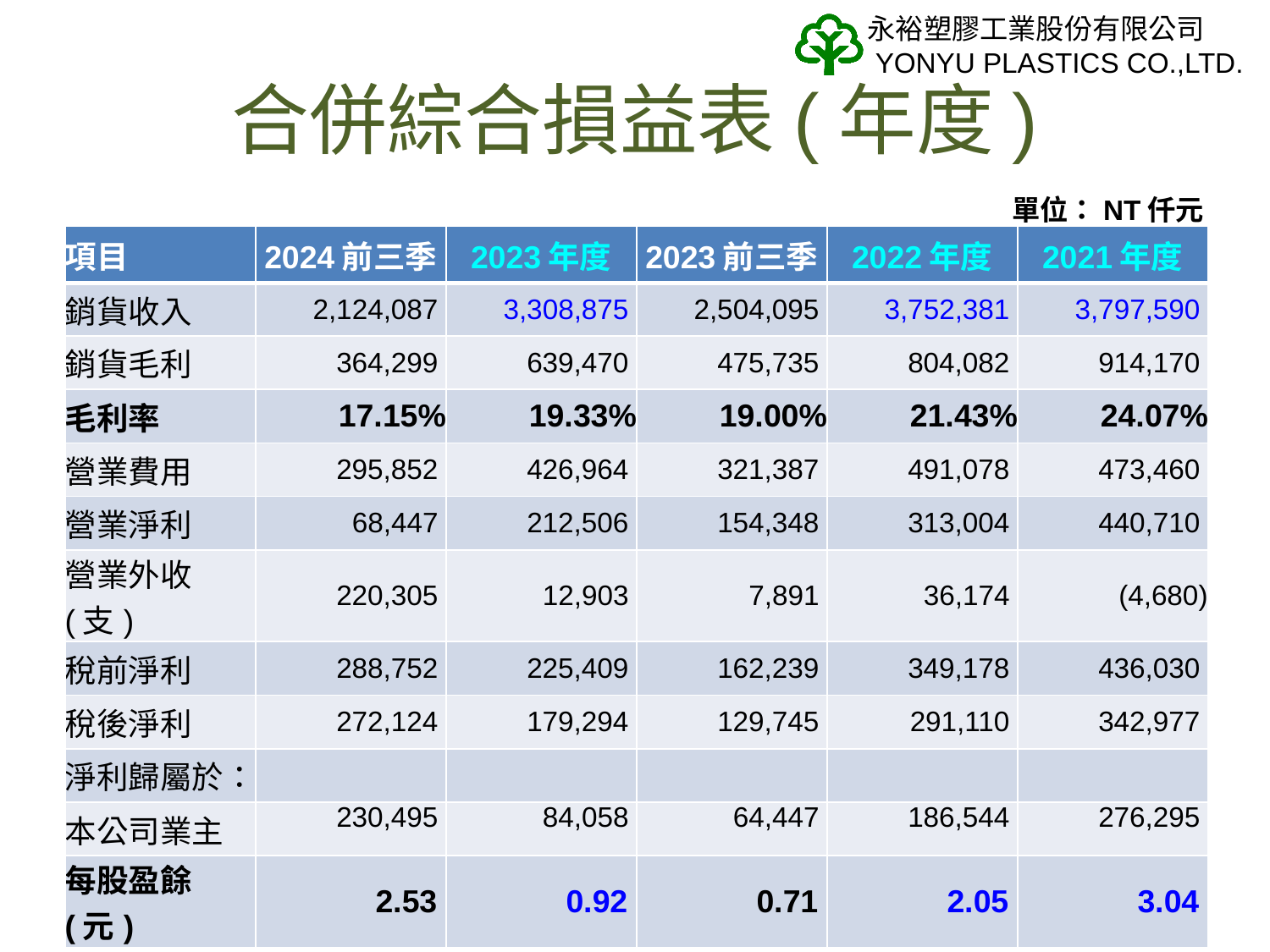

# 合併綜合損益表(年度)
單位：NT仟元
| 項目 | 2024前三季 | 2023年度 | 2023前三季 | 2022年度 | 2021年度 |
| --- | --- | --- | --- | --- | --- |
| 銷貨收入 | 2,124,087 | 3,308,875 | 2,504,095 | 3,752,381 | 3,797,590 |
| 銷貨毛利 | 364,299 | 639,470 | 475,735 | 804,082 | 914,170 |
| 毛利率 | 17.15% | 19.33% | 19.00% | 21.43% | 24.07% |
| 營業費用 | 295,852 | 426,964 | 321,387 | 491,078 | 473,460 |
| 營業淨利 | 68,447 | 212,506 | 154,348 | 313,004 | 440,710 |
| 營業外收(支) | 220,305 | 12,903 | 7,891 | 36,174 | (4,680) |
| 稅前淨利 | 288,752 | 225,409 | 162,239 | 349,178 | 436,030 |
| 稅後淨利 | 272,124 | 179,294 | 129,745 | 291,110 | 342,977 |
| 淨利歸屬於： |  |  |  |  |  |
| 本公司業主 | 230,495 | 84,058 | 64,447 | 186,544 | 276,295 |
| 每股盈餘(元) | 2.53 | 0.92 | 0.71 | 2.05 | 3.04 |
12